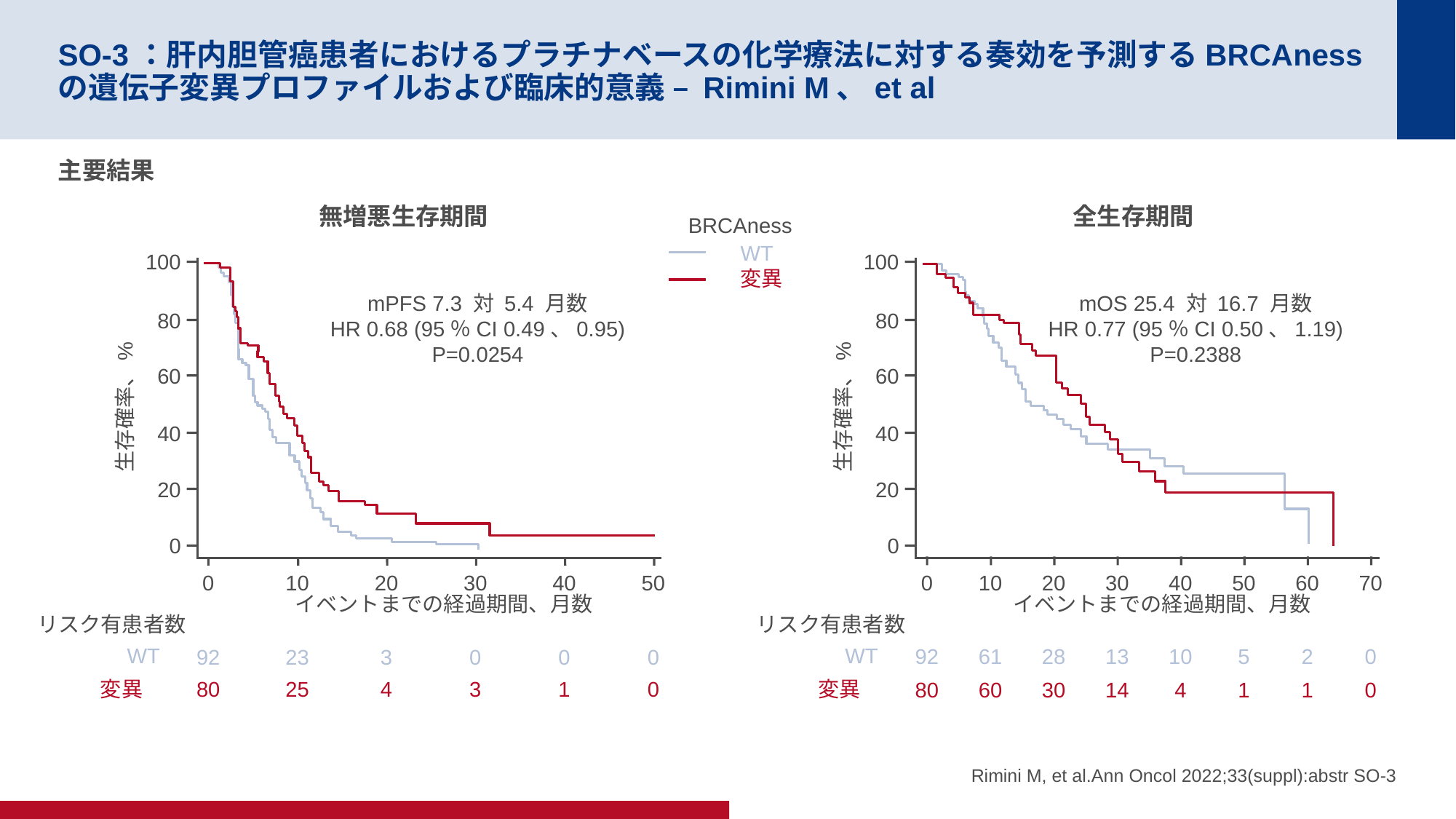

# SO-3：肝内胆管癌患者におけるプラチナベースの化学療法に対する奏効を予測するBRCAnessの遺伝子変異プロファイルおよび臨床的意義 – Rimini M、et al
主要結果
無増悪生存期間
全生存期間
BRCAness
WT
変異
100

80

60

生存確率、%
40

20

0

mPFS 7.3 対 5.4 月数
HR 0.68 (95％CI 0.49、0.95)
P=0.0254

0
10
20
30
40
50
イベントまでの経過期間、月数
リスク有患者数
WT
92
23
3
0
0
0
変異
80
25
4
3
1
0
100

80

60

生存確率、%
40

20

0

mOS 25.4 対 16.7 月数
HR 0.77 (95％CI 0.50、1.19)
P=0.2388

0
10
20
30
40
50
60
70
イベントまでの経過期間、月数
リスク有患者数
WT
92
61
28
13
10
5
2
0
変異
80
60
30
14
4
1
1
0
Rimini M, et al.Ann Oncol 2022;33(suppl):abstr SO-3